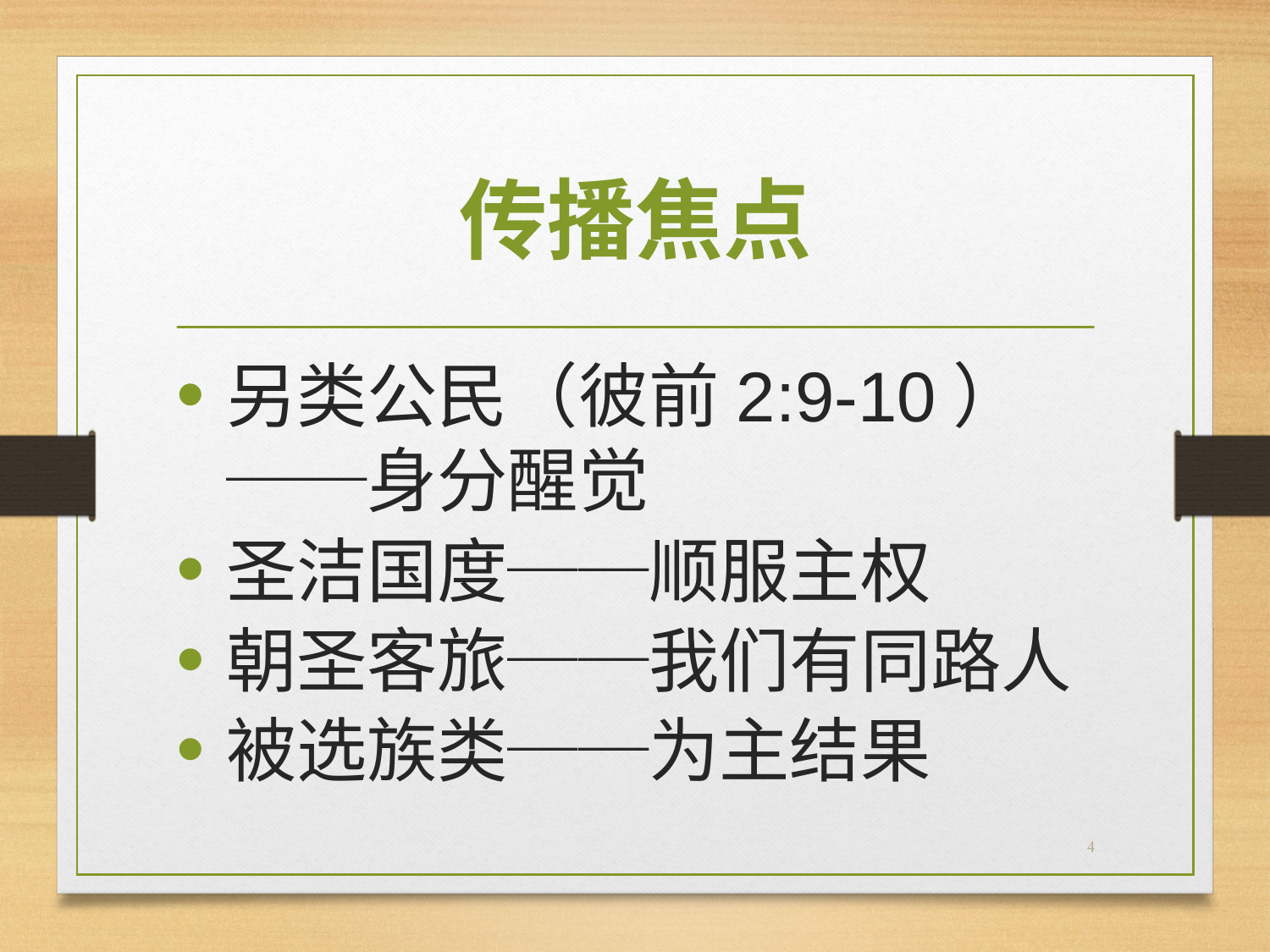

# 传播焦点
另类公民（彼前2:9-10） ──身分醒觉
圣洁国度──顺服主权
朝圣客旅──我们有同路人
被选族类──为主结果
4